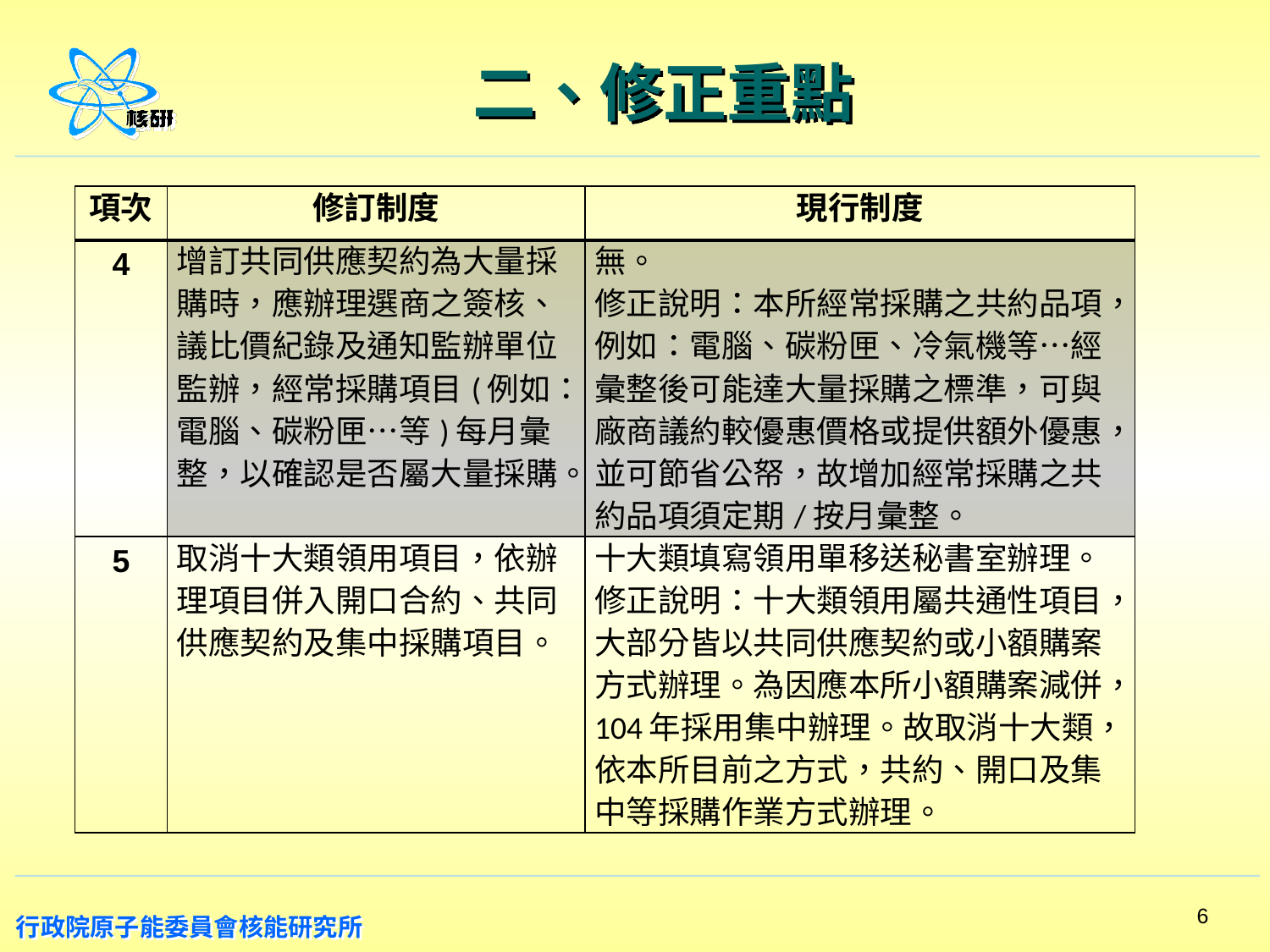

# 二、修正重點
| 項次 | 修訂制度 | 現行制度 |
| --- | --- | --- |
| 4 | 增訂共同供應契約為大量採購時，應辦理選商之簽核、議比價紀錄及通知監辦單位監辦，經常採購項目(例如：電腦、碳粉匣…等)每月彙整，以確認是否屬大量採購。 | 無。 修正說明：本所經常採購之共約品項，例如：電腦、碳粉匣、冷氣機等…經彙整後可能達大量採購之標準，可與廠商議約較優惠價格或提供額外優惠，並可節省公帑，故增加經常採購之共約品項須定期/按月彙整。 |
| 5 | 取消十大類領用項目，依辦理項目併入開口合約、共同供應契約及集中採購項目。 | 十大類填寫領用單移送秘書室辦理。 修正說明：十大類領用屬共通性項目，大部分皆以共同供應契約或小額購案方式辦理。為因應本所小額購案減併，104年採用集中辦理。故取消十大類，依本所目前之方式，共約、開口及集中等採購作業方式辦理。 |
6